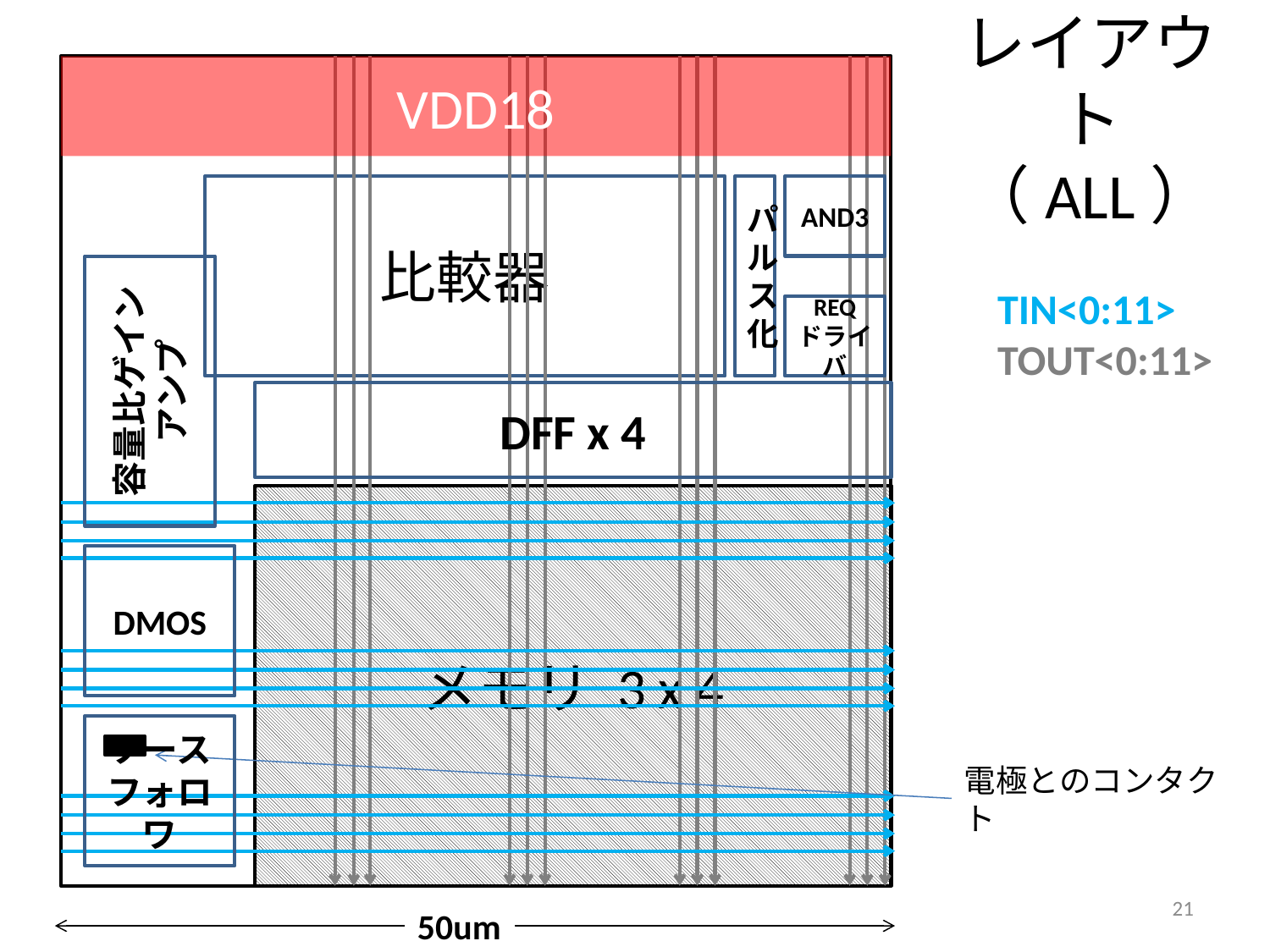

# レイアウト（ALL）

VDD18
比較器
パルス化
AND3
容量比ゲイン
アンプ
TIN<0:11>
TOUT<0:11>
REQ ドライバ
DFF x 4
メモリ 3 x 4
DMOS
ソースフォロワ

電極とのコンタクト
21
50um